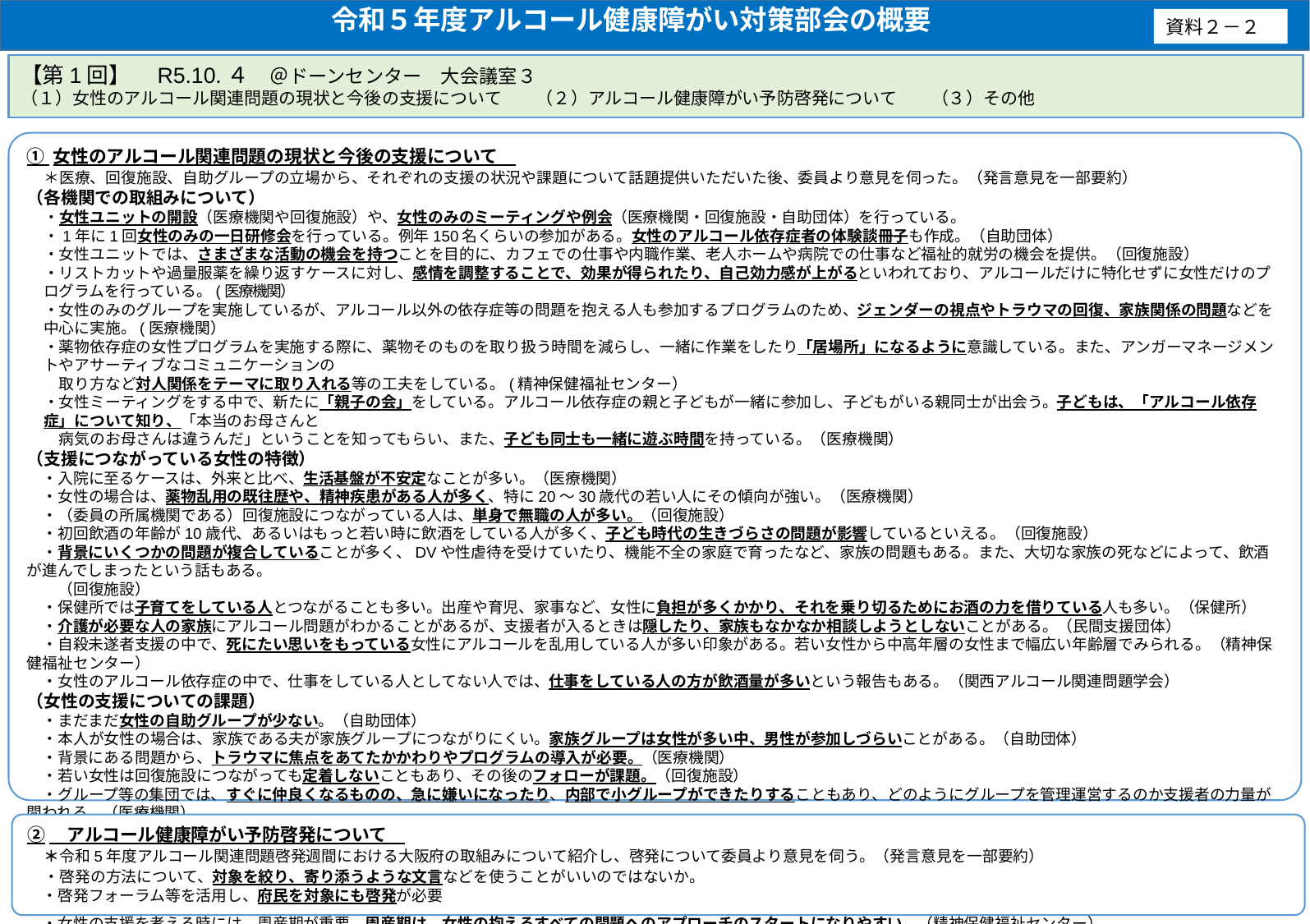

令和５年度アルコール健康障がい対策部会の概要
資料２－２
【第1回】　R5.10.４　＠ドーンセンター　大会議室３
（１）女性のアルコール関連問題の現状と今後の支援について　　（２）アルコール健康障がい予防啓発について　　（３）その他
① 女性のアルコール関連問題の現状と今後の支援について
　＊医療、回復施設、自助グループの立場から、それぞれの支援の状況や課題について話題提供いただいた後、委員より意見を伺った。（発言意見を一部要約）
（各機関での取組みについて）
・女性ユニットの開設（医療機関や回復施設）や、女性のみのミーティングや例会（医療機関・回復施設・自助団体）を行っている。
・1年に1回女性のみの一日研修会を行っている。例年150名くらいの参加がある。女性のアルコール依存症者の体験談冊子も作成。（自助団体）
・女性ユニットでは、さまざまな活動の機会を持つことを目的に、カフェでの仕事や内職作業、老人ホームや病院での仕事など福祉的就労の機会を提供。（回復施設）
・リストカットや過量服薬を繰り返すケースに対し、感情を調整することで、効果が得られたり、自己効力感が上がるといわれており、アルコールだけに特化せずに女性だけのプログラムを行っている。(医療機関）
・女性のみのグループを実施しているが、アルコール以外の依存症等の問題を抱える人も参加するプログラムのため、ジェンダーの視点やトラウマの回復、家族関係の問題などを中心に実施。(医療機関）
・薬物依存症の女性プログラムを実施する際に、薬物そのものを取り扱う時間を減らし、一緒に作業をしたり「居場所」になるように意識している。また、アンガーマネージメントやアサーティブなコミュニケーションの
　取り方など対人関係をテーマに取り入れる等の工夫をしている。(精神保健福祉センター）
・女性ミーティングをする中で、新たに「親子の会」をしている。アルコール依存症の親と子どもが一緒に参加し、子どもがいる親同士が出会う。子どもは、「アルコール依存症」について知り、「本当のお母さんと
　病気のお母さんは違うんだ」ということを知ってもらい、また、子ども同士も一緒に遊ぶ時間を持っている。（医療機関）
（支援につながっている女性の特徴）
　・入院に至るケースは、外来と比べ、生活基盤が不安定なことが多い。（医療機関）
　・女性の場合は、薬物乱用の既往歴や、精神疾患がある人が多く、特に20～30歳代の若い人にその傾向が強い。（医療機関）
　・（委員の所属機関である）回復施設につながっている人は、単身で無職の人が多い。（回復施設）
　・初回飲酒の年齢が10歳代、あるいはもっと若い時に飲酒をしている人が多く、子ども時代の生きづらさの問題が影響しているといえる。（回復施設）
　・背景にいくつかの問題が複合していることが多く、DVや性虐待を受けていたり、機能不全の家庭で育ったなど、家族の問題もある。また、大切な家族の死などによって、飲酒が進んでしまったという話もある。
　　（回復施設）
　・保健所では子育てをしている人とつながることも多い。出産や育児、家事など、女性に負担が多くかかり、それを乗り切るためにお酒の力を借りている人も多い。（保健所）
　・介護が必要な人の家族にアルコール問題がわかることがあるが、支援者が入るときは隠したり、家族もなかなか相談しようとしないことがある。（民間支援団体）
　・自殺未遂者支援の中で、死にたい思いをもっている女性にアルコールを乱用している人が多い印象がある。若い女性から中高年層の女性まで幅広い年齢層でみられる。（精神保健福祉センター）
　・女性のアルコール依存症の中で、仕事をしている人としてない人では、仕事をしている人の方が飲酒量が多いという報告もある。（関西アルコール関連問題学会）
（女性の支援についての課題）
　・まだまだ女性の自助グループが少ない。（自助団体）
　・本人が女性の場合は、家族である夫が家族グループにつながりにくい。家族グループは女性が多い中、男性が参加しづらいことがある。（自助団体）
　・背景にある問題から、トラウマに焦点をあてたかかわりやプログラムの導入が必要。（医療機関）
　・若い女性は回復施設につながっても定着しないこともあり、その後のフォローが課題。（回復施設）
　・グループ等の集団では、すぐに仲良くなるものの、急に嫌いになったり、内部で小グループができたりすることもあり、どのようにグループを管理運営するのか支援者の力量が問われる。（医療機関）
　・集団の中に入っていくのが苦手な人も多い。そういった人にはオンラインかのグループへの参加が、セルフヘルプグループ参加の入り口として効果がある。（医療機関）
　・子どものいる人への支援については、子ども側の支援者は子ども中心に考えるため、「（アルコール依存症である親を）どうにかしてほしい」「入院させてください」と相談が入る。世代間連鎖の問題やリスクなど
　　依存症について共に学び、連携していくことが必要。（医療機関）
　・女性特有の背景要因を明らかにしたり、プログラムの利用が困難となったり、自助グループにつながりにくい理由の分析が必要。（精神保健福祉センター）
　・女性の支援を考える時には、周産期が重要。周産期は、女性の抱えるすべての問題へのアプローチのスタートになりやすい。（精神保健福祉センター）

②　アルコール健康障がい予防啓発について
　＊令和5年度アルコール関連問題啓発週間における大阪府の取組みについて紹介し、啓発について委員より意見を伺う。（発言意見を一部要約）
　・啓発の方法について、対象を絞り、寄り添うような文言などを使うことがいいのではないか。
　・啓発フォーラム等を活用し、府民を対象にも啓発が必要